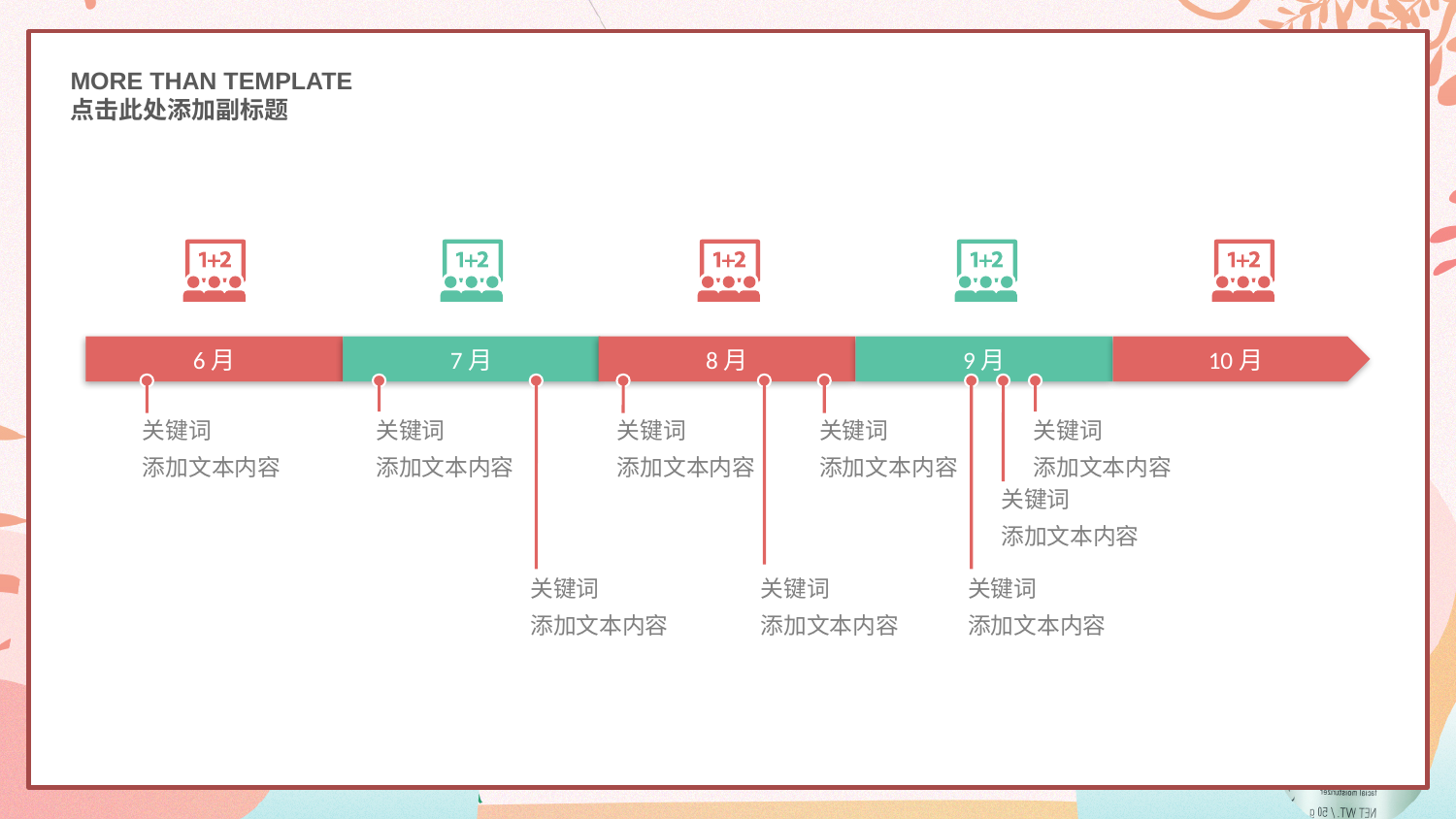

MORE THAN TEMPLATE
点击此处添加副标题

6月
7月
8月
9月
10月

关键词
添加文本内容
关键词
添加文本内容
关键词
添加文本内容
关键词
添加文本内容
关键词
添加文本内容
关键词
添加文本内容
关键词
添加文本内容
关键词
添加文本内容
关键词
添加文本内容